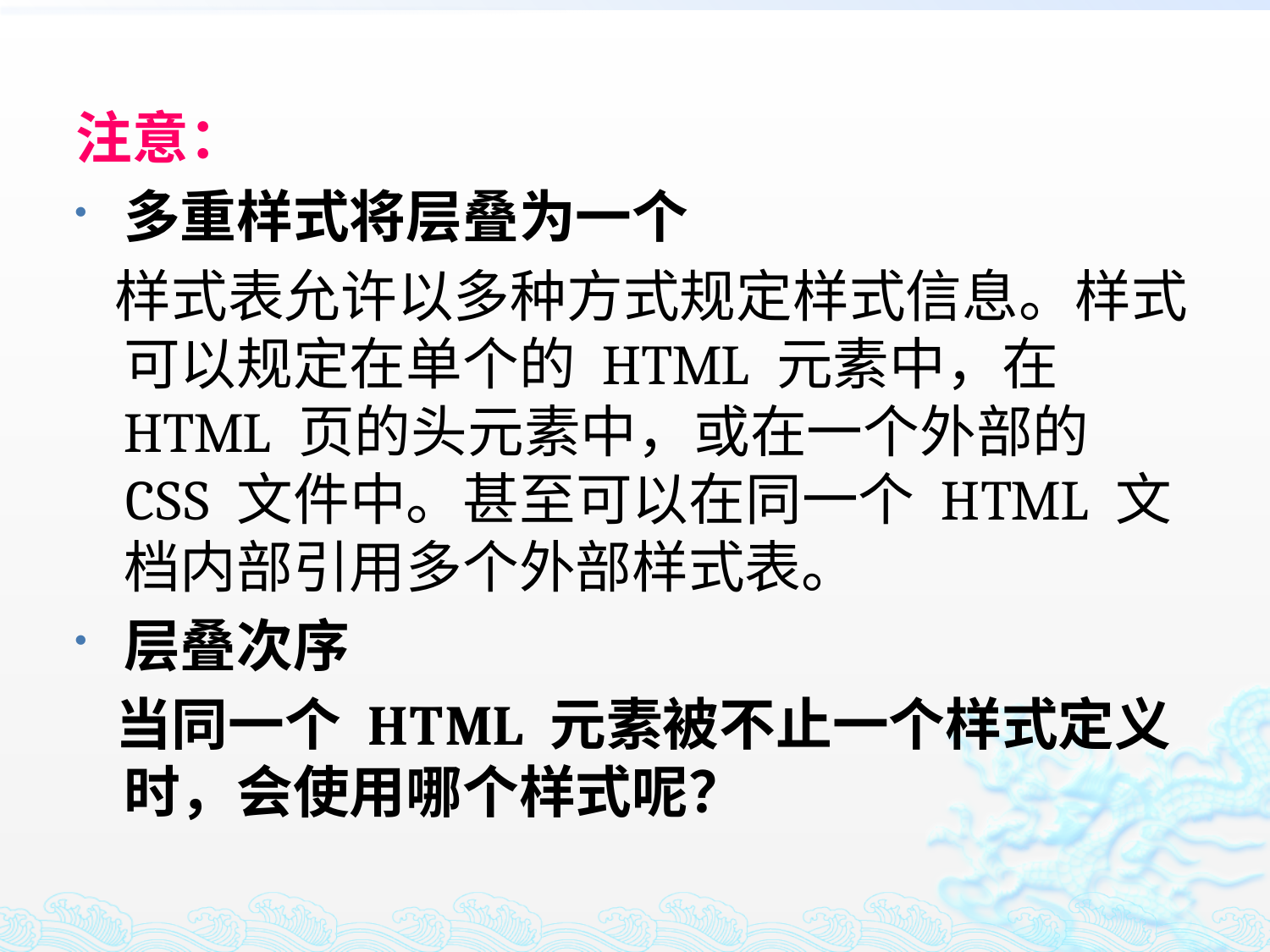

注意：
多重样式将层叠为一个
  样式表允许以多种方式规定样式信息。样式可以规定在单个的 HTML 元素中，在 HTML 页的头元素中，或在一个外部的 CSS 文件中。甚至可以在同一个 HTML 文档内部引用多个外部样式表。
层叠次序
  当同一个 HTML 元素被不止一个样式定义时，会使用哪个样式呢？